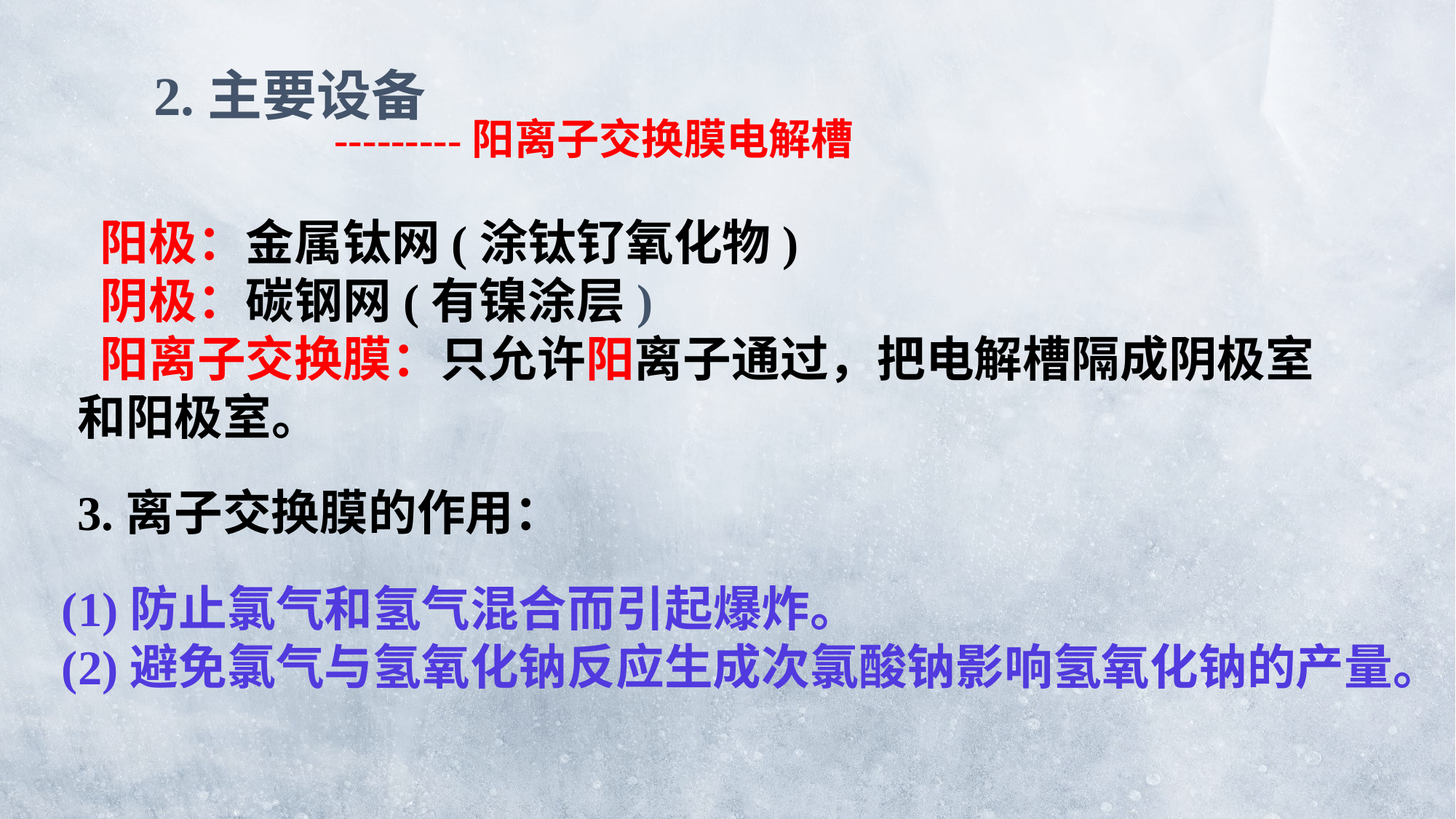

2.主要设备
---------阳离子交换膜电解槽
 阳极：金属钛网(涂钛钌氧化物)
 阴极：碳钢网(有镍涂层)
 阳离子交换膜：只允许阳离子通过，把电解槽隔成阴极室和阳极室。

3.离子交换膜的作用：
 (1)防止氯气和氢气混合而引起爆炸。
 (2)避免氯气与氢氧化钠反应生成次氯酸钠影响氢氧化钠的产量。